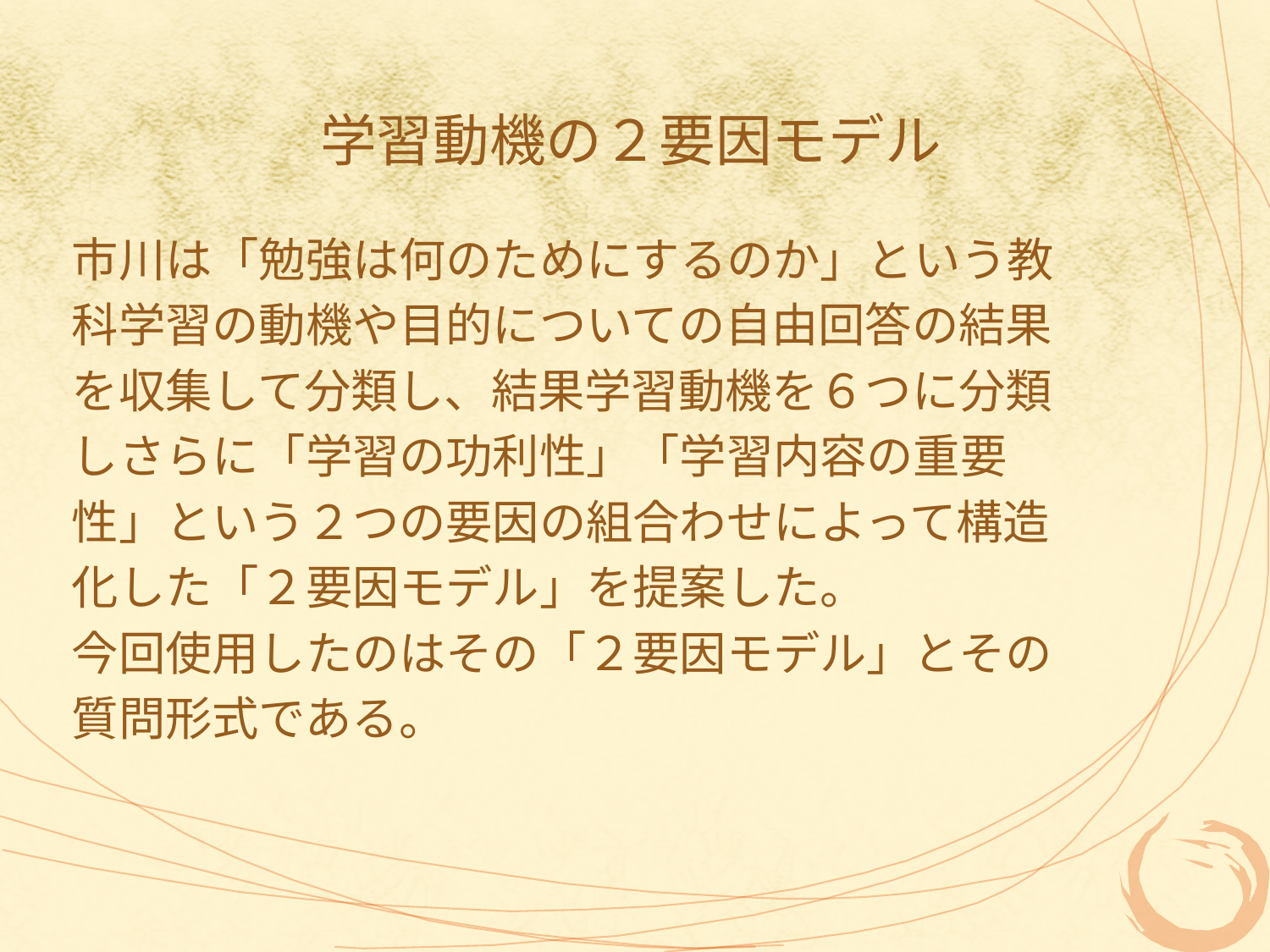

# 学習動機の２要因モデル
市川は「勉強は何のためにするのか」という教
科学習の動機や目的についての自由回答の結果
を収集して分類し、結果学習動機を６つに分類
しさらに「学習の功利性」「学習内容の重要
性」という２つの要因の組合わせによって構造
化した「２要因モデル」を提案した。
今回使用したのはその「２要因モデル」とその
質問形式である。